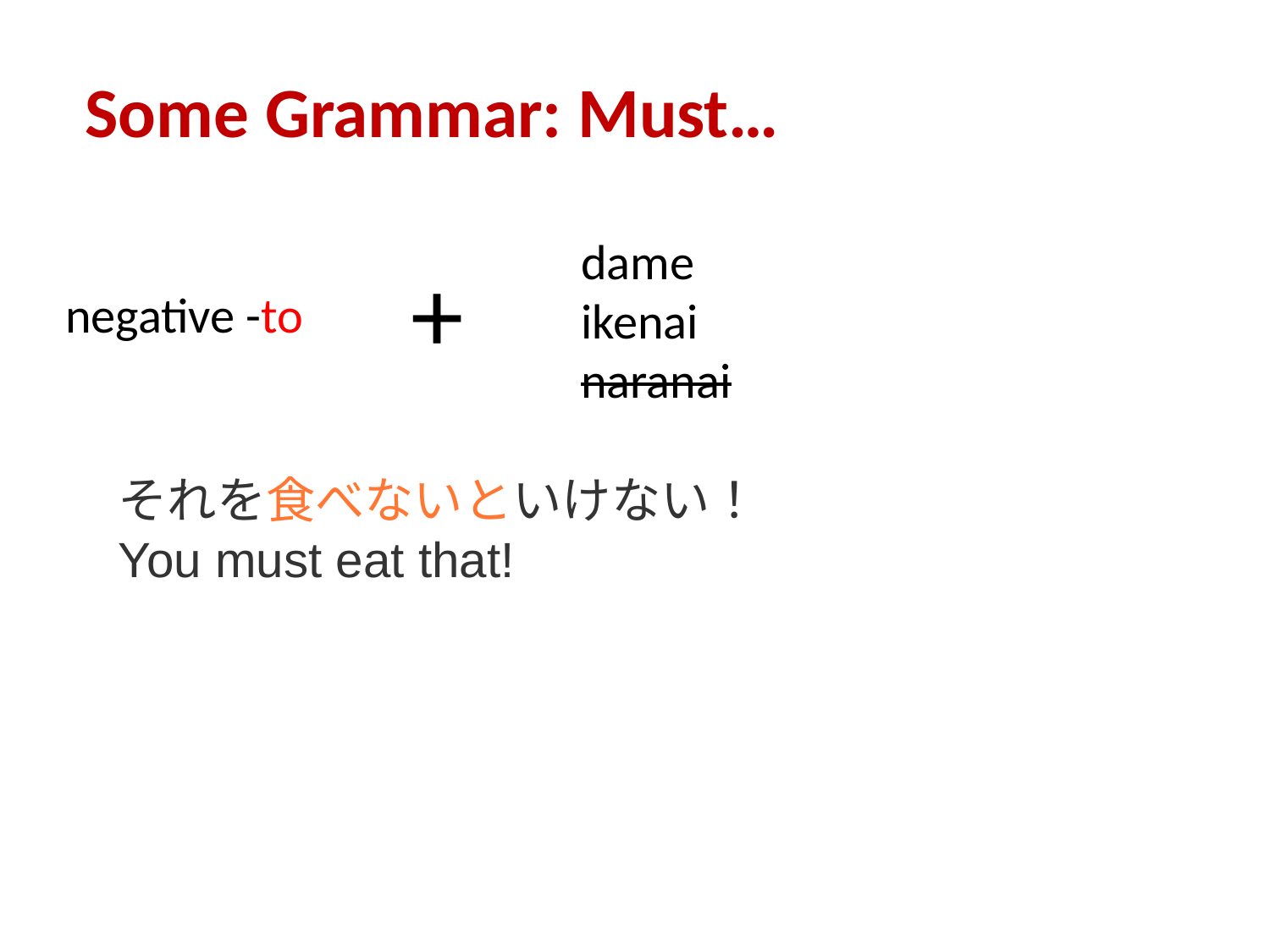

Some Grammar: Must…
dame
ikenai
naranai
+
negative -to
それを食べないといけない！
You must eat that!